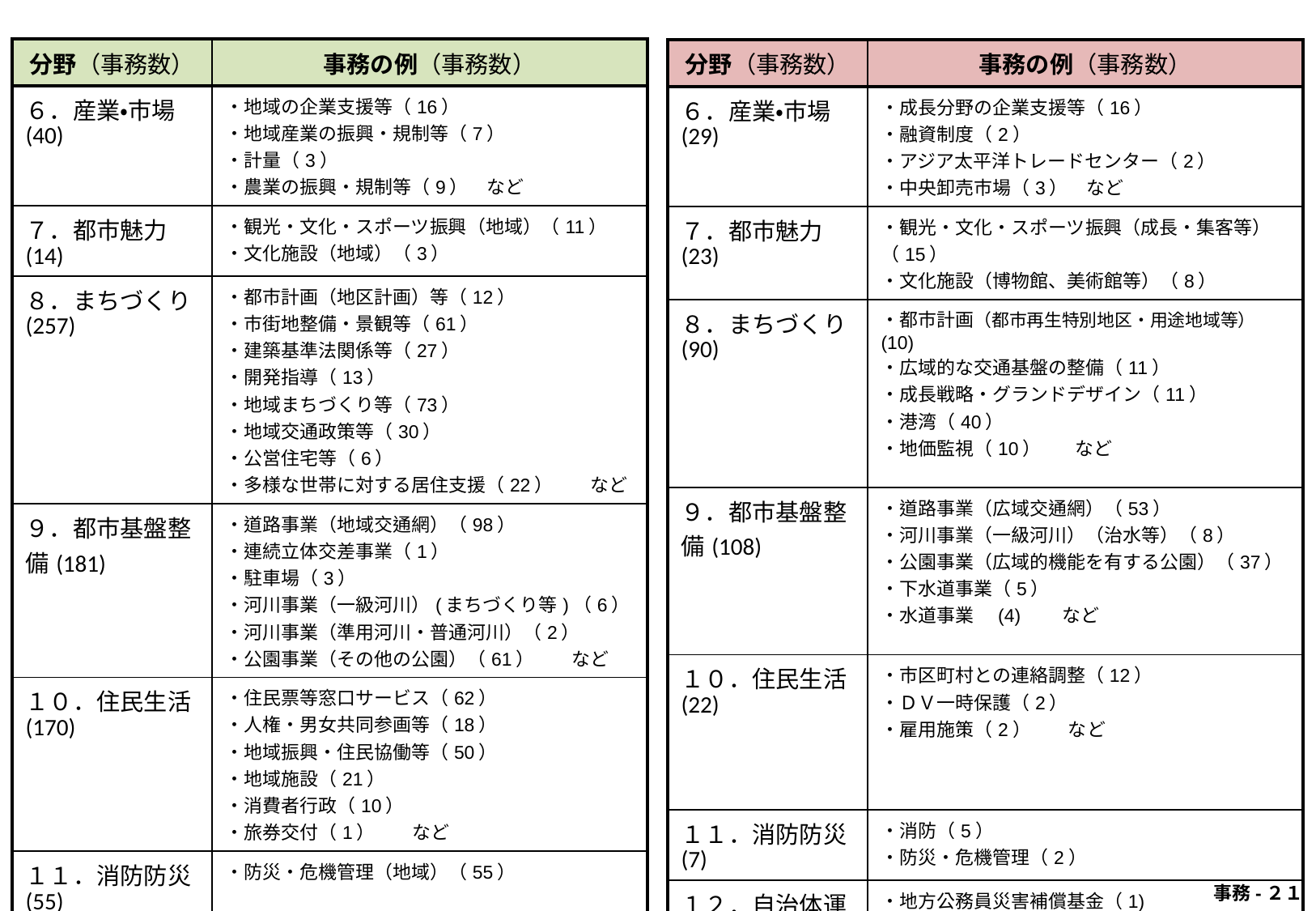

| 分野（事務数） | 事務の例（事務数） |
| --- | --- |
| ６．産業・市場(40) | ・地域の企業支援等（16） ・地域産業の振興・規制等（7） ・計量（3） ・農業の振興・規制等（9）　など |
| ７．都市魅力(14) | ・観光・文化・スポーツ振興（地域）（11） ・文化施設（地域）（3） |
| ８．まちづくり (257) | ・都市計画（地区計画）等（12） ・市街地整備・景観等（61） ・建築基準法関係等（27） ・開発指導（13） ・地域まちづくり等（73） ・地域交通政策等（30） ・公営住宅等（6） ・多様な世帯に対する居住支援（22）　　など |
| ９．都市基盤整備(181) | ・道路事業（地域交通網）（98） ・連続立体交差事業（1） ・駐車場（3） ・河川事業（一級河川）(まちづくり等)（6） ・河川事業（準用河川・普通河川）（2） ・公園事業（その他の公園）（61）　　など |
| １０．住民生活(170) | ・住民票等窓口サービス（62） ・人権・男女共同参画等（18） ・地域振興・住民協働等（50） ・地域施設（21） ・消費者行政（10） ・旅券交付（1）　　など |
| １１．消防防災(55) | ・防災・危機管理（地域）（55） |
| １２．自治体運営(240) | ・人事給与、税務、財政、企画、統計、広聴広報、法務、管財、会計、議会、行政委員会等（240) |
| 分野（事務数） | 事務の例（事務数） |
| --- | --- |
| ６．産業・市場(29) | ・成長分野の企業支援等（16） ・融資制度（2） ・アジア太平洋トレードセンター（2） ・中央卸売市場（3）　など |
| ７．都市魅力(23) | ・観光・文化・スポーツ振興（成長・集客等）（15） ・文化施設（博物館、美術館等）（8） |
| ８．まちづくり (90) | ・都市計画（都市再生特別地区・用途地域等）(10) ・広域的な交通基盤の整備（11） ・成長戦略・グランドデザイン（11） ・港湾（40） ・地価監視（10） など |
| ９．都市基盤整備(108) | ・道路事業（広域交通網）（53） ・河川事業（一級河川）（治水等）（8） ・公園事業（広域的機能を有する公園）（37） ・下水道事業（5） ・水道事業　(4)　　など |
| １０．住民生活(22) | ・市区町村との連絡調整（12） ・ＤＶ一時保護（2） ・雇用施策（2）　　など |
| １１．消防防災(7) | ・消防（5） ・防災・危機管理（2） |
| １２．自治体運営(25) | ・地方公務員災害補償基金（1) ・財政運営（交付税・公債費）（2) ・税務（固定資産税等）（13)　など |
 事務-２１